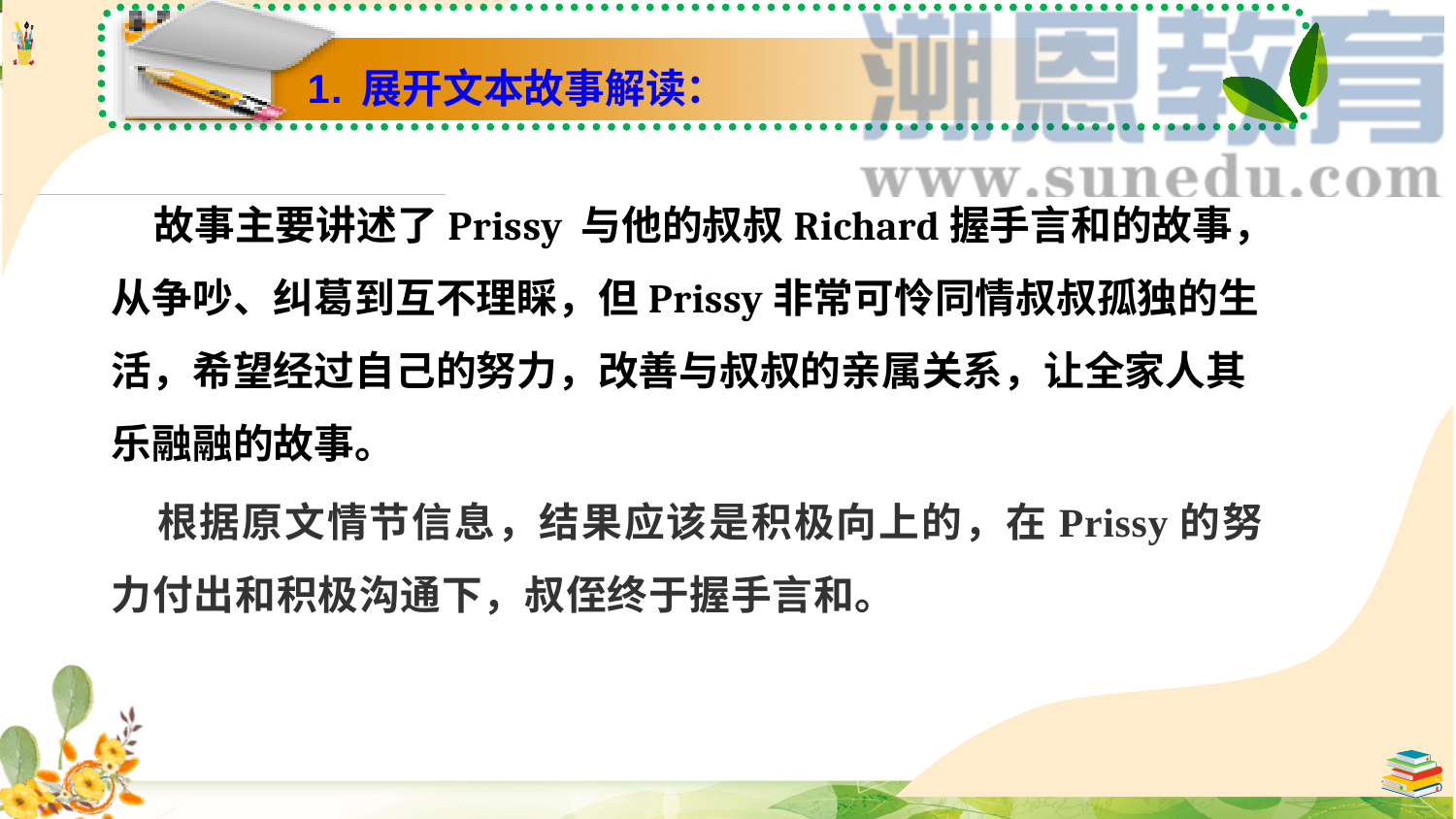

展开文本故事解读：
故事主要讲述了Prissy 与他的叔叔Richard握手言和的故事，从争吵、纠葛到互不理睬，但Prissy非常可怜同情叔叔孤独的生活，希望经过自己的努力，改善与叔叔的亲属关系，让全家人其乐融融的故事。
根据原文情节信息，结果应该是积极向上的，在Prissy的努力付出和积极沟通下，叔侄终于握手言和。